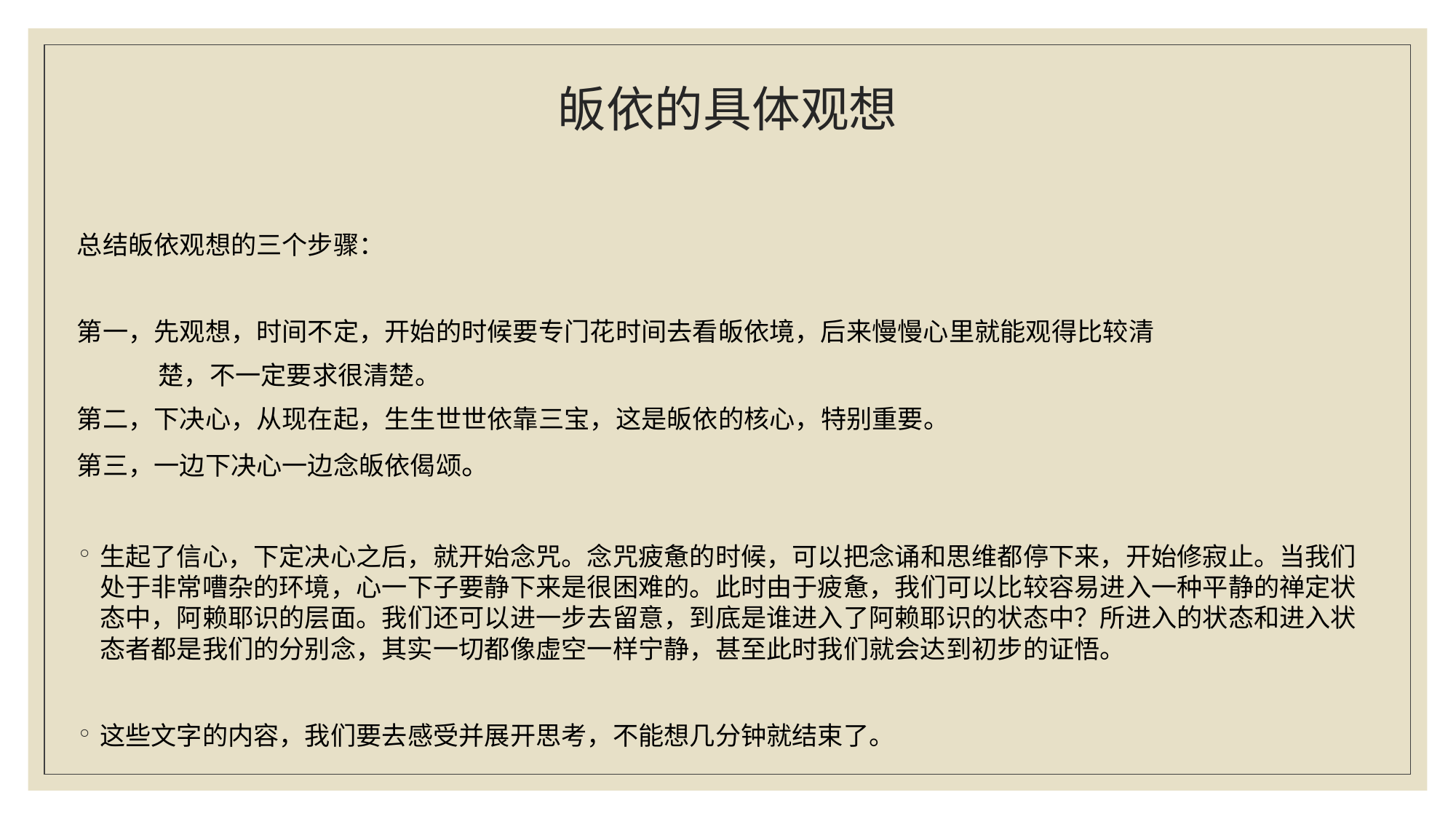

# 皈依的具体观想

总结皈依观想的三个步骤：

第一，先观想，时间不定，开始的时候要专门花时间去看皈依境，后来慢慢心里就能观得比较清
             楚，不一定要求很清楚。
第二，下决心，从现在起，生生世世依靠三宝，这是皈依的核心，特别重要。
第三，一边下决心一边念皈依偈颂。

生起了信心，下定决心之后，就开始念咒。念咒疲惫的时候，可以把念诵和思维都停下来，开始修寂止。当我们处于非常嘈杂的环境，心一下子要静下来是很困难的。此时由于疲惫，我们可以比较容易进入一种平静的禅定状态中，阿赖耶识的层面。我们还可以进一步去留意，到底是谁进入了阿赖耶识的状态中？所进入的状态和进入状态者都是我们的分别念，其实一切都像虚空一样宁静，甚至此时我们就会达到初步的证悟。

这些文字的内容，我们要去感受并展开思考，不能想几分钟就结束了。